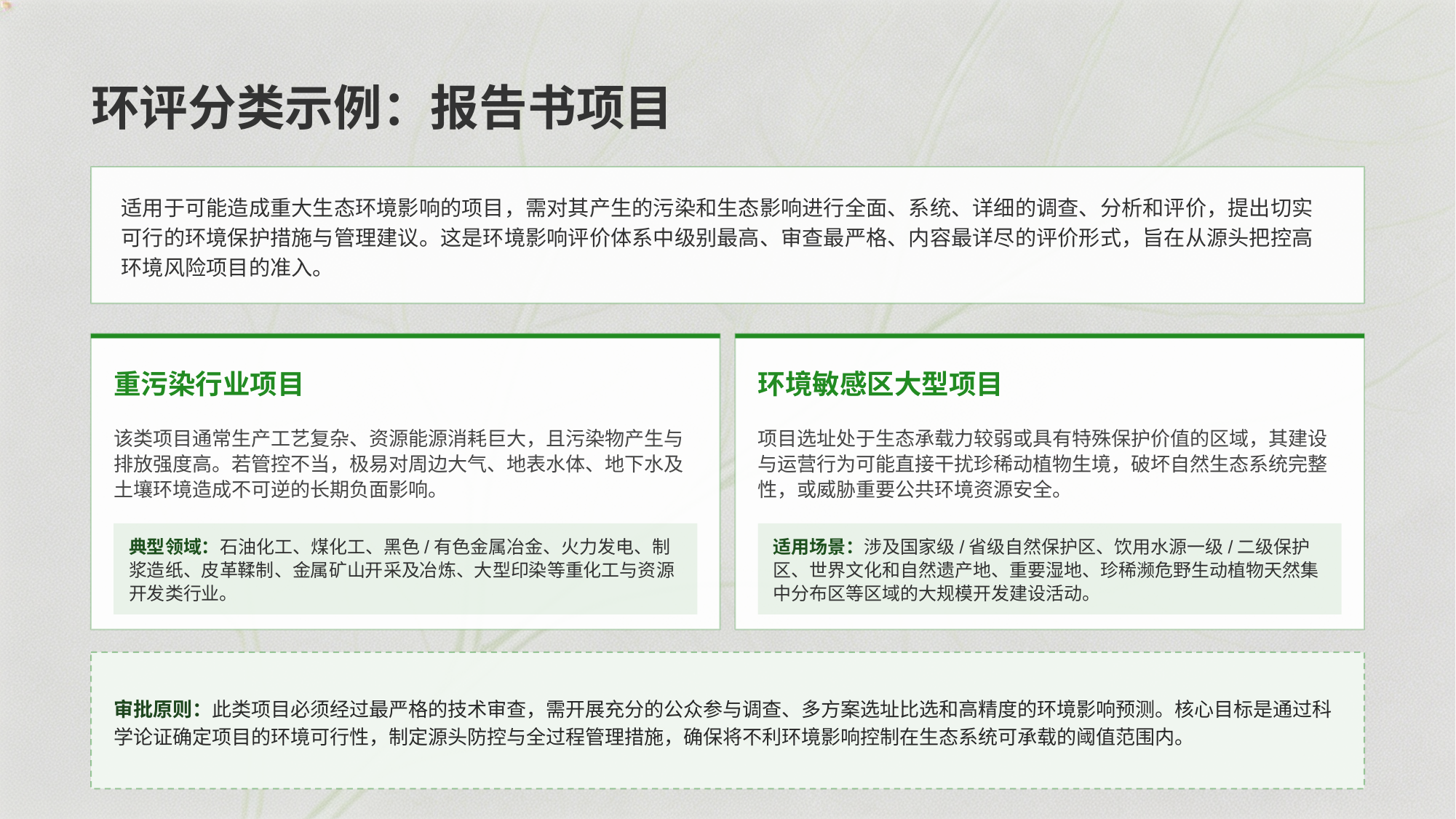

环评分类示例：报告书项目

适用于可能造成重大生态环境影响的项目，需对其产生的污染和生态影响进行全面、系统、详细的调查、分析和评价，提出切实可行的环境保护措施与管理建议。这是环境影响评价体系中级别最高、审查最严格、内容最详尽的评价形式，旨在从源头把控高环境风险项目的准入。

重污染行业项目
环境敏感区大型项目
该类项目通常生产工艺复杂、资源能源消耗巨大，且污染物产生与排放强度高。若管控不当，极易对周边大气、地表水体、地下水及土壤环境造成不可逆的长期负面影响。
项目选址处于生态承载力较弱或具有特殊保护价值的区域，其建设与运营行为可能直接干扰珍稀动植物生境，破坏自然生态系统完整性，或威胁重要公共环境资源安全。

典型领域：石油化工、煤化工、黑色/有色金属冶金、火力发电、制浆造纸、皮革鞣制、金属矿山开采及冶炼、大型印染等重化工与资源开发类行业。
适用场景：涉及国家级/省级自然保护区、饮用水源一级/二级保护区、世界文化和自然遗产地、重要湿地、珍稀濒危野生动植物天然集中分布区等区域的大规模开发建设活动。

审批原则：此类项目必须经过最严格的技术审查，需开展充分的公众参与调查、多方案选址比选和高精度的环境影响预测。核心目标是通过科学论证确定项目的环境可行性，制定源头防控与全过程管理措施，确保将不利环境影响控制在生态系统可承载的阈值范围内。